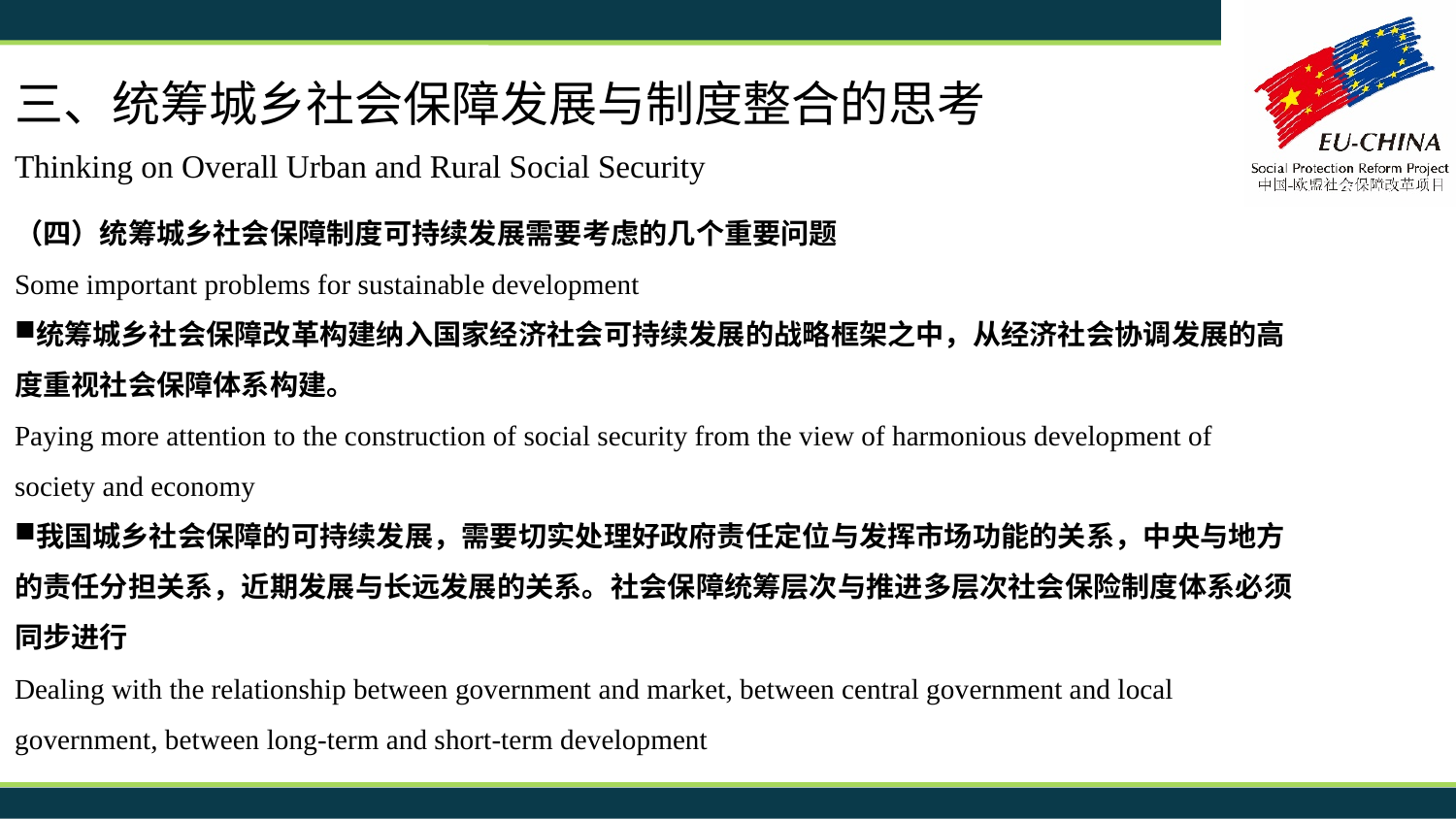

三、统筹城乡社会保障发展与制度整合的思考
Thinking on Overall Urban and Rural Social Security
（四）统筹城乡社会保障制度可持续发展需要考虑的几个重要问题
Some important problems for sustainable development
统筹城乡社会保障改革构建纳入国家经济社会可持续发展的战略框架之中，从经济社会协调发展的高度重视社会保障体系构建。
Paying more attention to the construction of social security from the view of harmonious development of society and economy
我国城乡社会保障的可持续发展，需要切实处理好政府责任定位与发挥市场功能的关系，中央与地方的责任分担关系，近期发展与长远发展的关系。社会保障统筹层次与推进多层次社会保险制度体系必须同步进行
Dealing with the relationship between government and market, between central government and local government, between long-term and short-term development